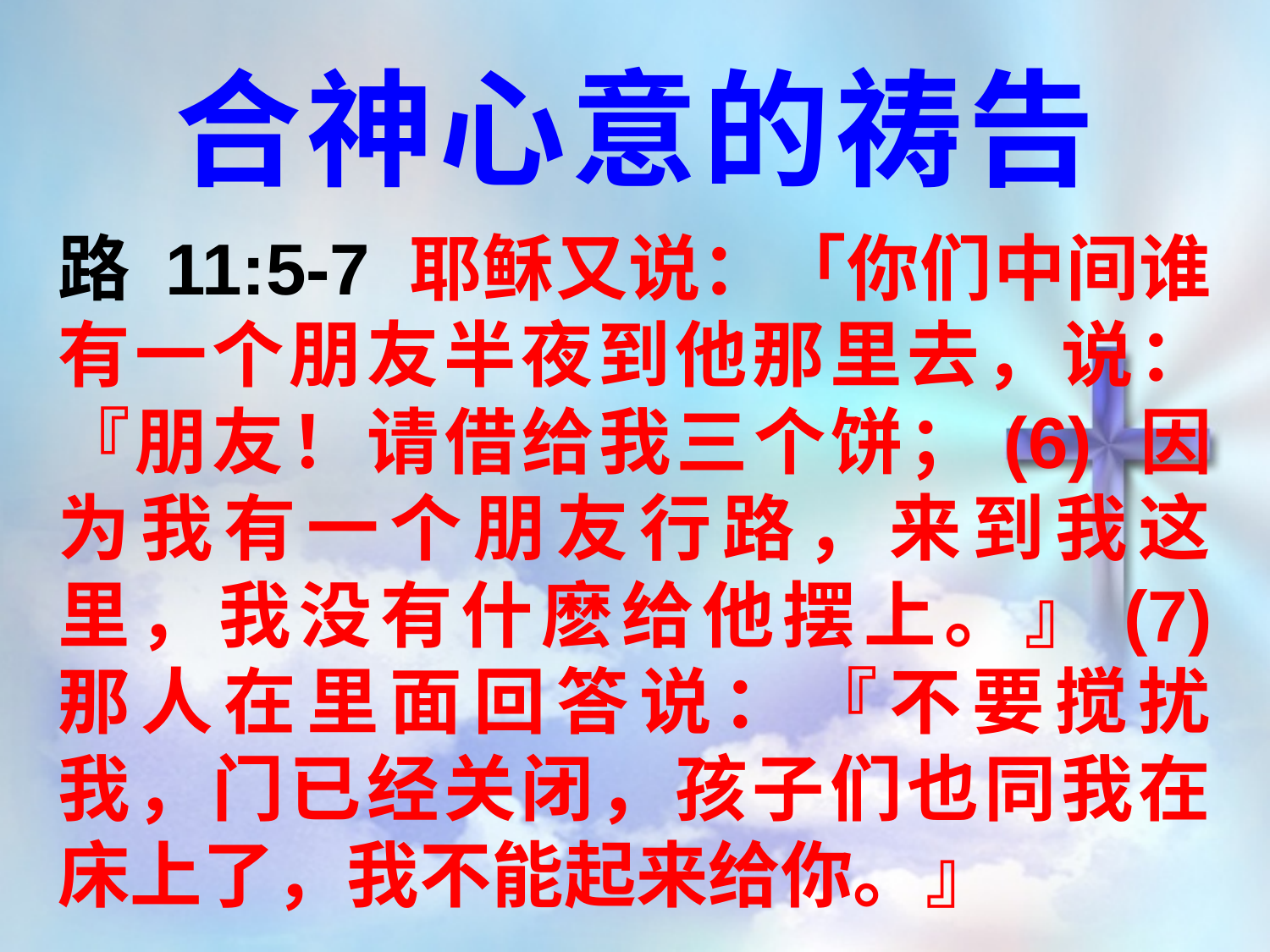

合神心意的祷告
路 11:5-7 耶稣又说：「你们中间谁有一个朋友半夜到他那里去，说：『朋友！请借给我三个饼；(6) 因为我有一个朋友行路，来到我这里，我没有什麽给他摆上。』(7) 那人在里面回答说：『不要搅扰我，门已经关闭，孩子们也同我在床上了，我不能起来给你。』